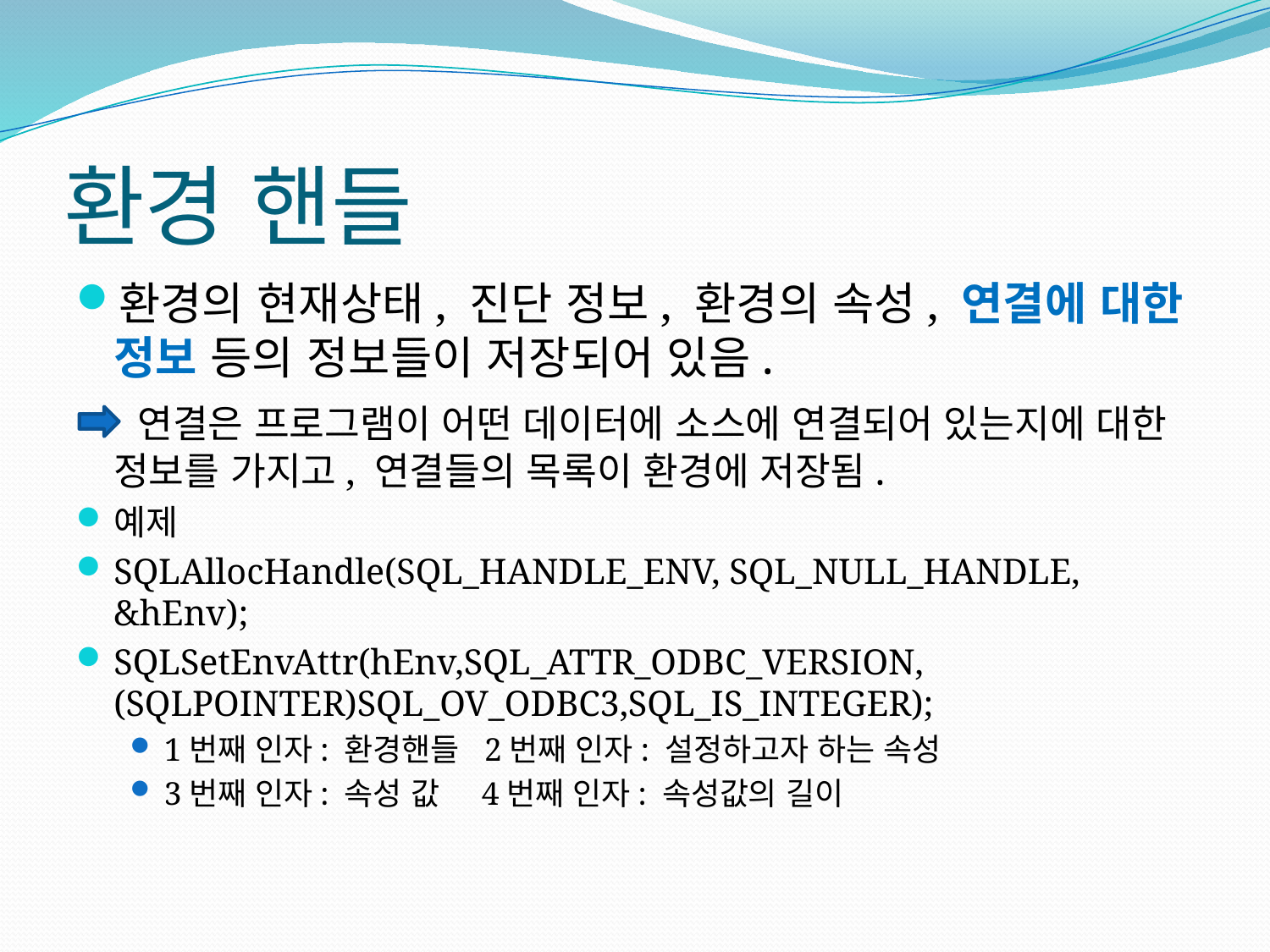

# 환경 핸들
환경의 현재상태, 진단 정보, 환경의 속성, 연결에 대한 정보 등의 정보들이 저장되어 있음.
    연결은 프로그램이 어떤 데이터에 소스에 연결되어 있는지에 대한 정보를 가지고, 연결들의 목록이 환경에 저장됨.
예제
SQLAllocHandle(SQL_HANDLE_ENV, SQL_NULL_HANDLE, &hEnv);
SQLSetEnvAttr(hEnv,SQL_ATTR_ODBC_VERSION,(SQLPOINTER)SQL_OV_ODBC3,SQL_IS_INTEGER);
1번째 인자: 환경핸들  2번째 인자: 설정하고자 하는 속성
3번째 인자: 속성 값    4번째 인자: 속성값의 길이